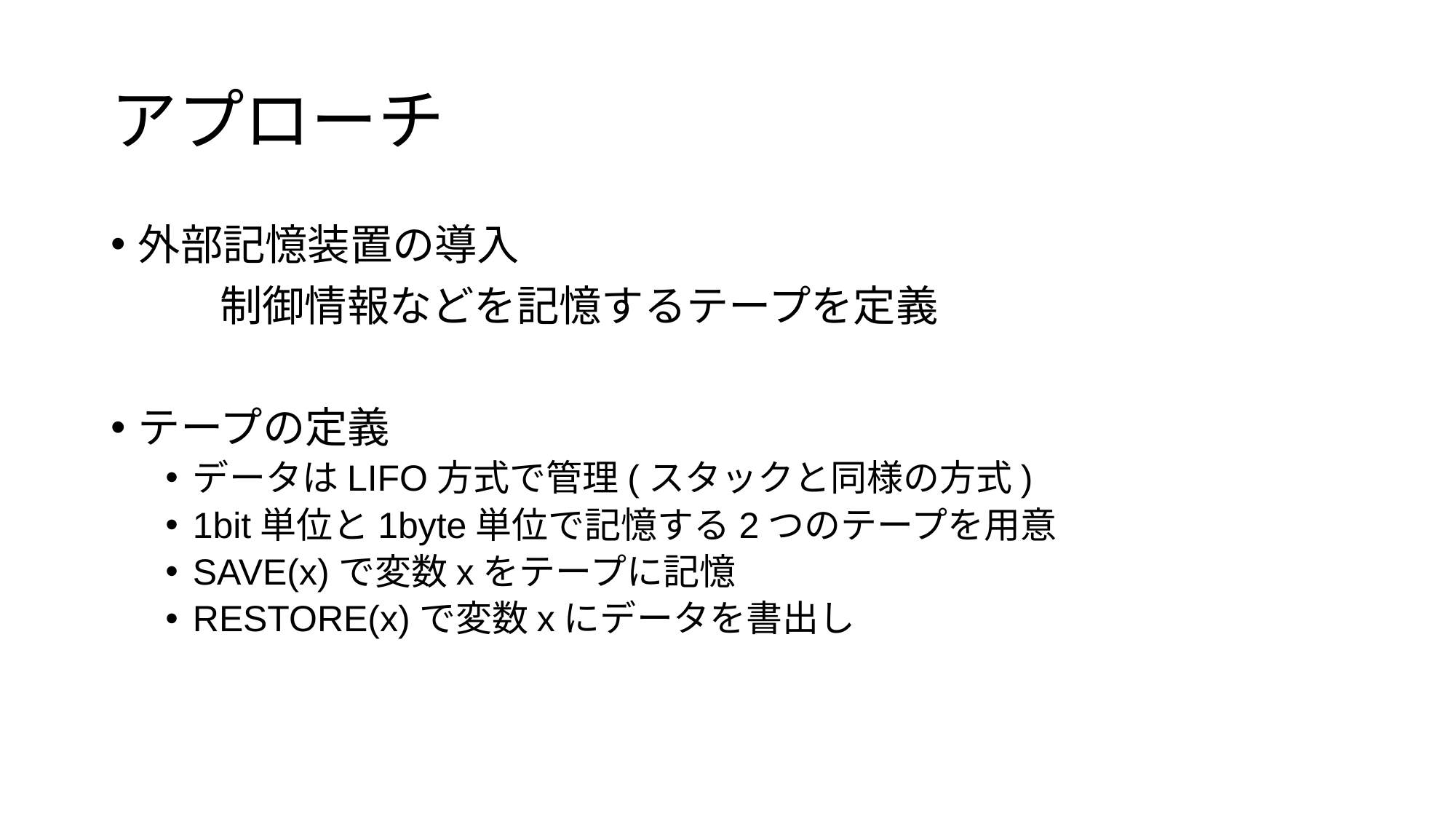

# アプローチ
外部記憶装置の導入
	制御情報などを記憶するテープを定義

テープの定義
データはLIFO方式で管理(スタックと同様の方式)
1bit単位と1byte単位で記憶する2つのテープを用意
SAVE(x)で変数xをテープに記憶
RESTORE(x)で変数xにデータを書出し